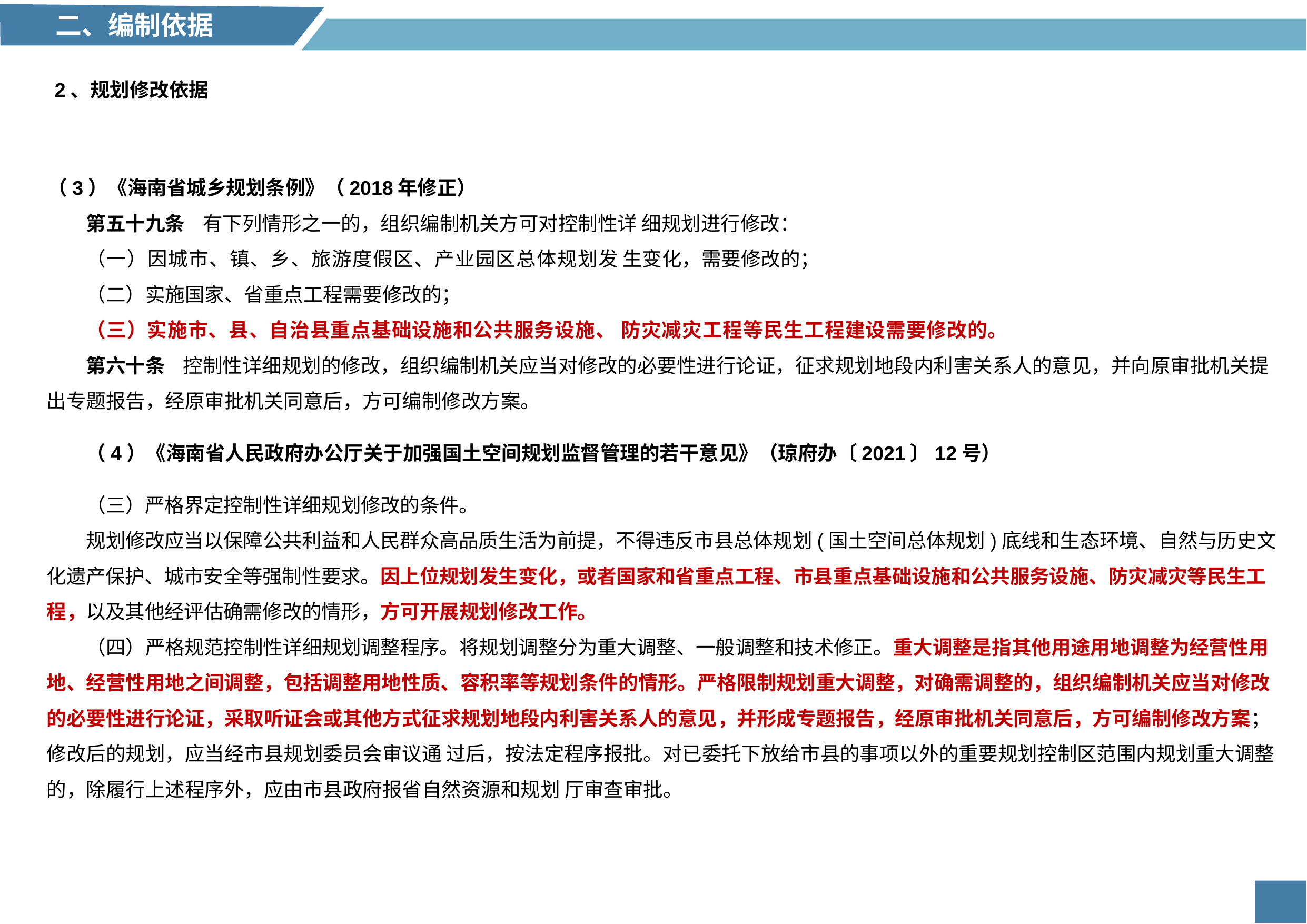

# 二、编制依据

2、规划修改依据
（3）《海南省城乡规划条例》（2018年修正）
第五十九条    有下列情形之一的，组织编制机关方可对控制性详 细规划进行修改：
（一）因城市、镇、乡、旅游度假区、产业园区总体规划发 生变化，需要修改的；
（二）实施国家、省重点工程需要修改的；
（三）实施市、县、自治县重点基础设施和公共服务设施、 防灾减灾工程等民生工程建设需要修改的。
第六十条    控制性详细规划的修改，组织编制机关应当对修改的必要性进行论证，征求规划地段内利害关系人的意见，并向原审批机关提出专题报告，经原审批机关同意后，方可编制修改方案。
（4）《海南省人民政府办公厅关于加强国土空间规划监督管理的若干意见》（琼府办〔2021〕12号）
（三）严格界定控制性详细规划修改的条件。
规划修改应当以保障公共利益和人民群众高品质生活为前提，不得违反市县总体规划(国土空间总体规划)底线和生态环境、自然与历史文化遗产保护、城市安全等强制性要求。因上位规划发生变化，或者国家和省重点工程、市县重点基础设施和公共服务设施、防灾减灾等民生工程，以及其他经评估确需修改的情形，方可开展规划修改工作。
（四）严格规范控制性详细规划调整程序。将规划调整分为重大调整、一般调整和技术修正。重大调整是指其他用途用地调整为经营性用地、经营性用地之间调整，包括调整用地性质、容积率等规划条件的情形。严格限制规划重大调整，对确需调整的，组织编制机关应当对修改的必要性进行论证，采取听证会或其他方式征求规划地段内利害关系人的意见，并形成专题报告，经原审批机关同意后，方可编制修改方案；修改后的规划，应当经市县规划委员会审议通 过后，按法定程序报批。对已委托下放给市县的事项以外的重要规划控制区范围内规划重大调整的，除履行上述程序外，应由市县政府报省自然资源和规划 厅审查审批。
9